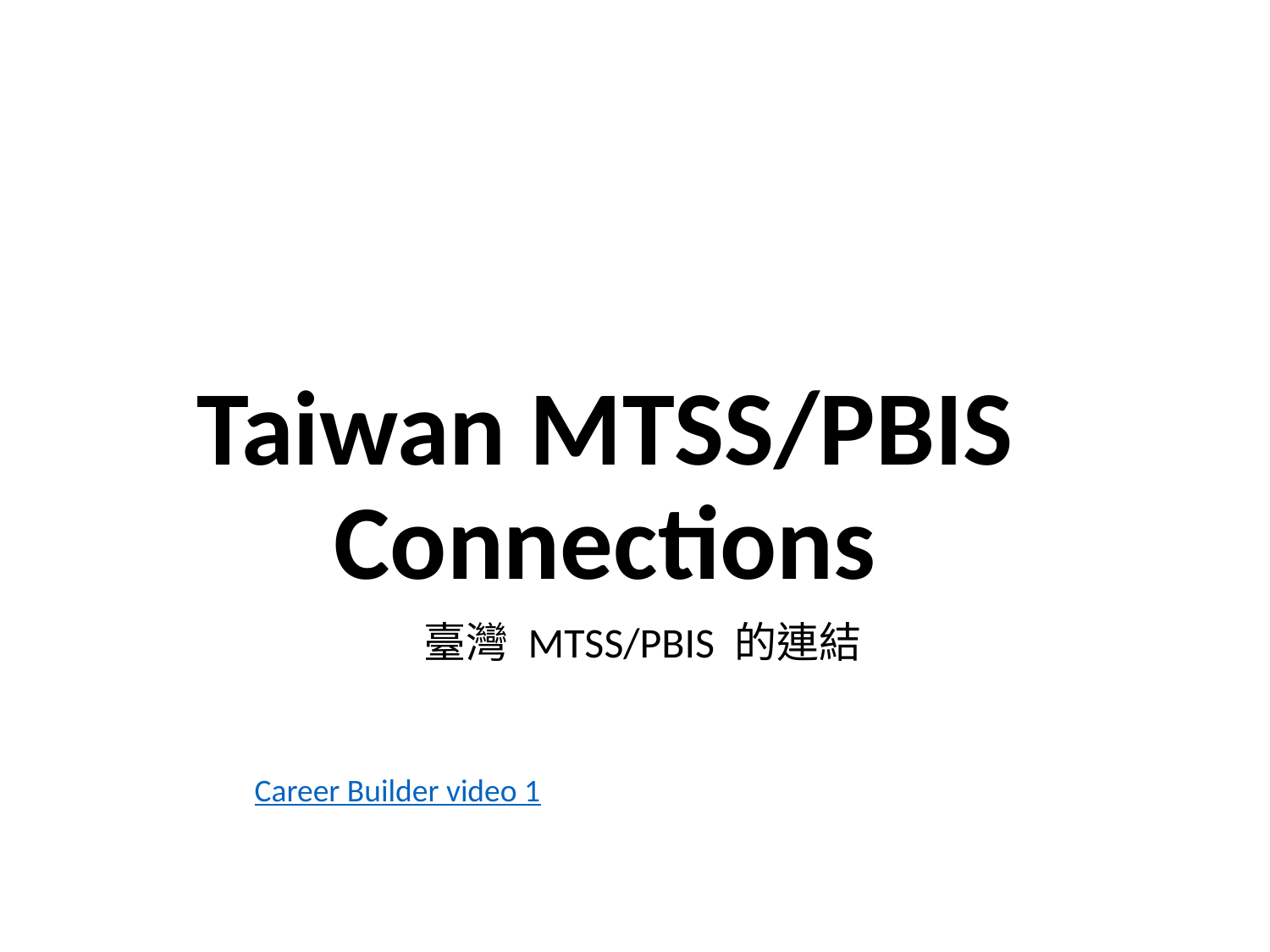

# Taiwan MTSS/PBIS Connections
臺灣 MTSS/PBIS 的連結
Career Builder video 1